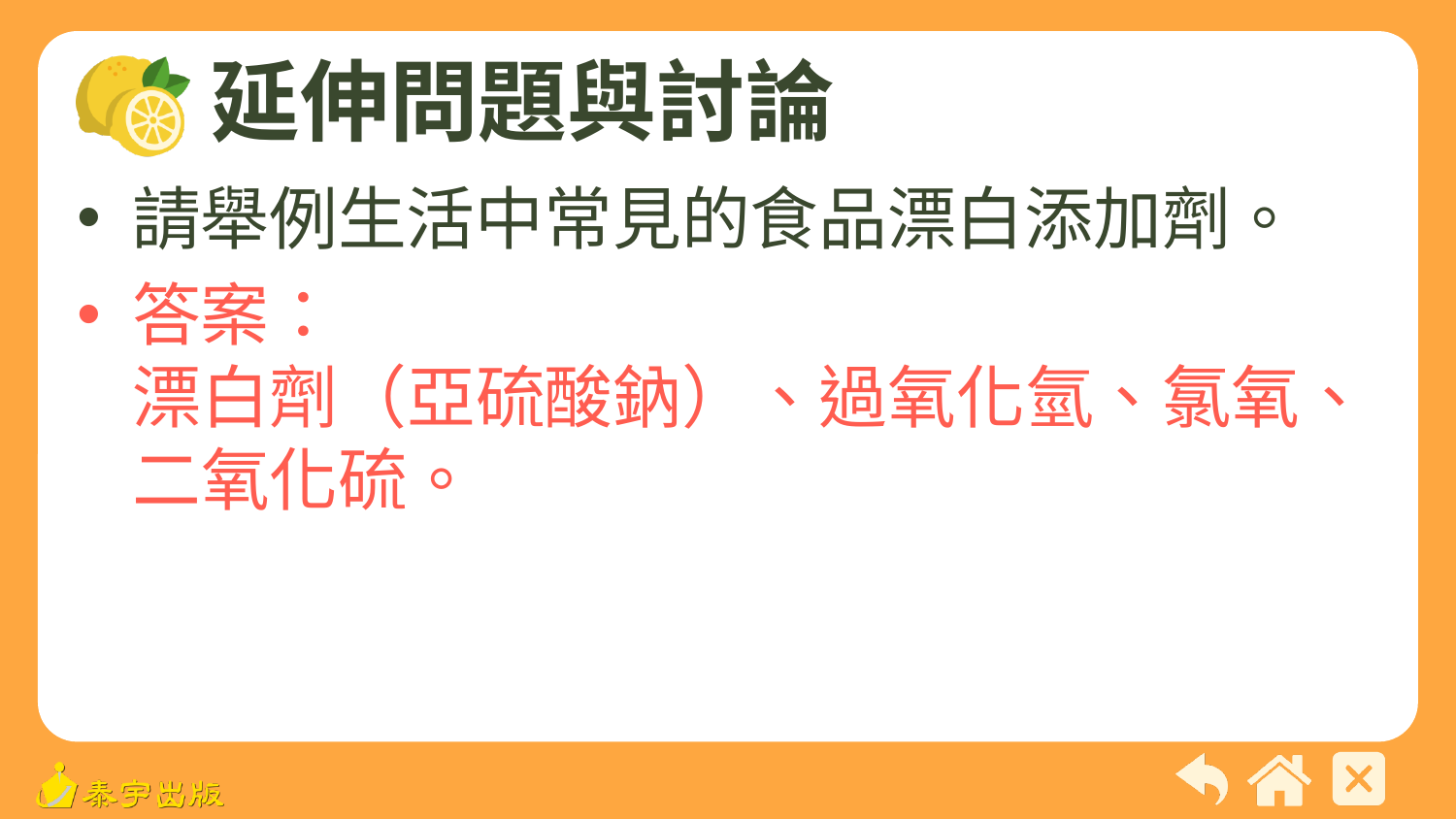

# 延伸問題與討論
請舉例生活中常見的食品漂白添加劑。
答案：
漂白劑（亞硫酸鈉）、過氧化氫、氯氧、二氧化硫。